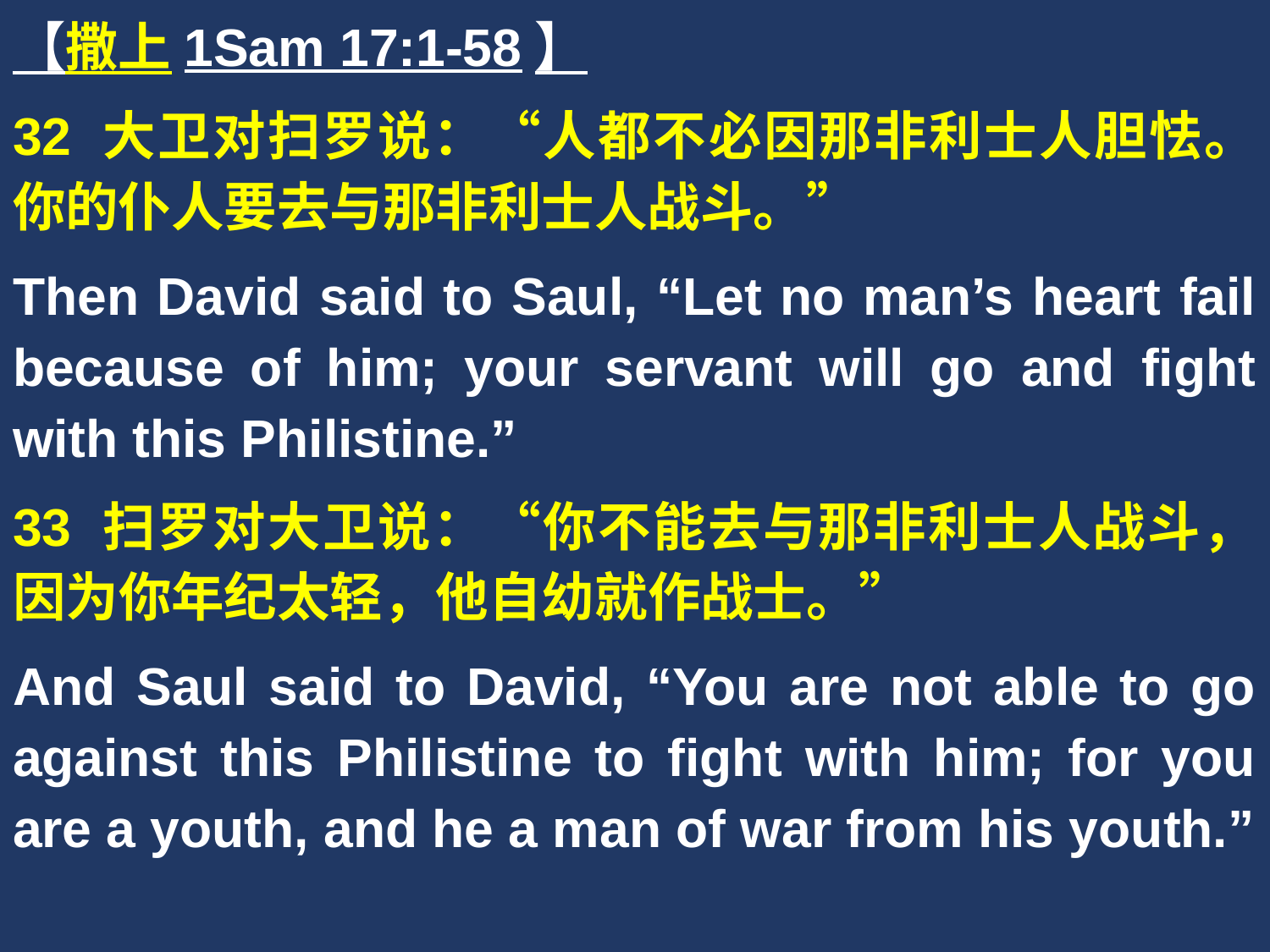

【撒上1Sam 17:1-58】
32 大卫对扫罗说：“人都不必因那非利士人胆怯。你的仆人要去与那非利士人战斗。”
Then David said to Saul, “Let no man’s heart fail because of him; your servant will go and fight with this Philistine.”
33 扫罗对大卫说：“你不能去与那非利士人战斗，因为你年纪太轻，他自幼就作战士。”
And Saul said to David, “You are not able to go against this Philistine to fight with him; for you are a youth, and he a man of war from his youth.”